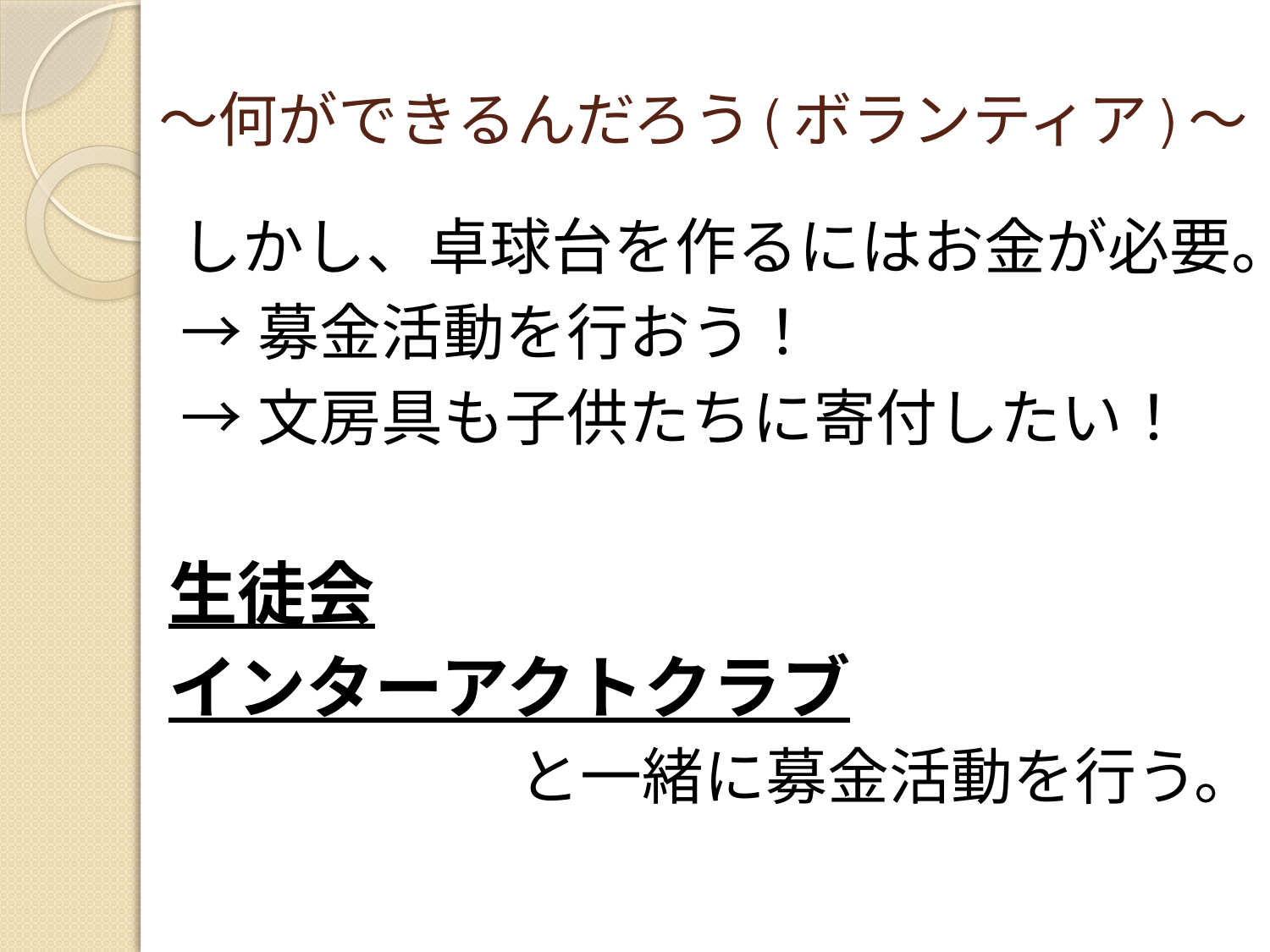

# ～何ができるんだろう(ボランティア)～
しかし、卓球台を作るにはお金が必要。
→募金活動を行おう！
→文房具も子供たちに寄付したい！

生徒会
インターアクトクラブ
と一緒に募金活動を行う。